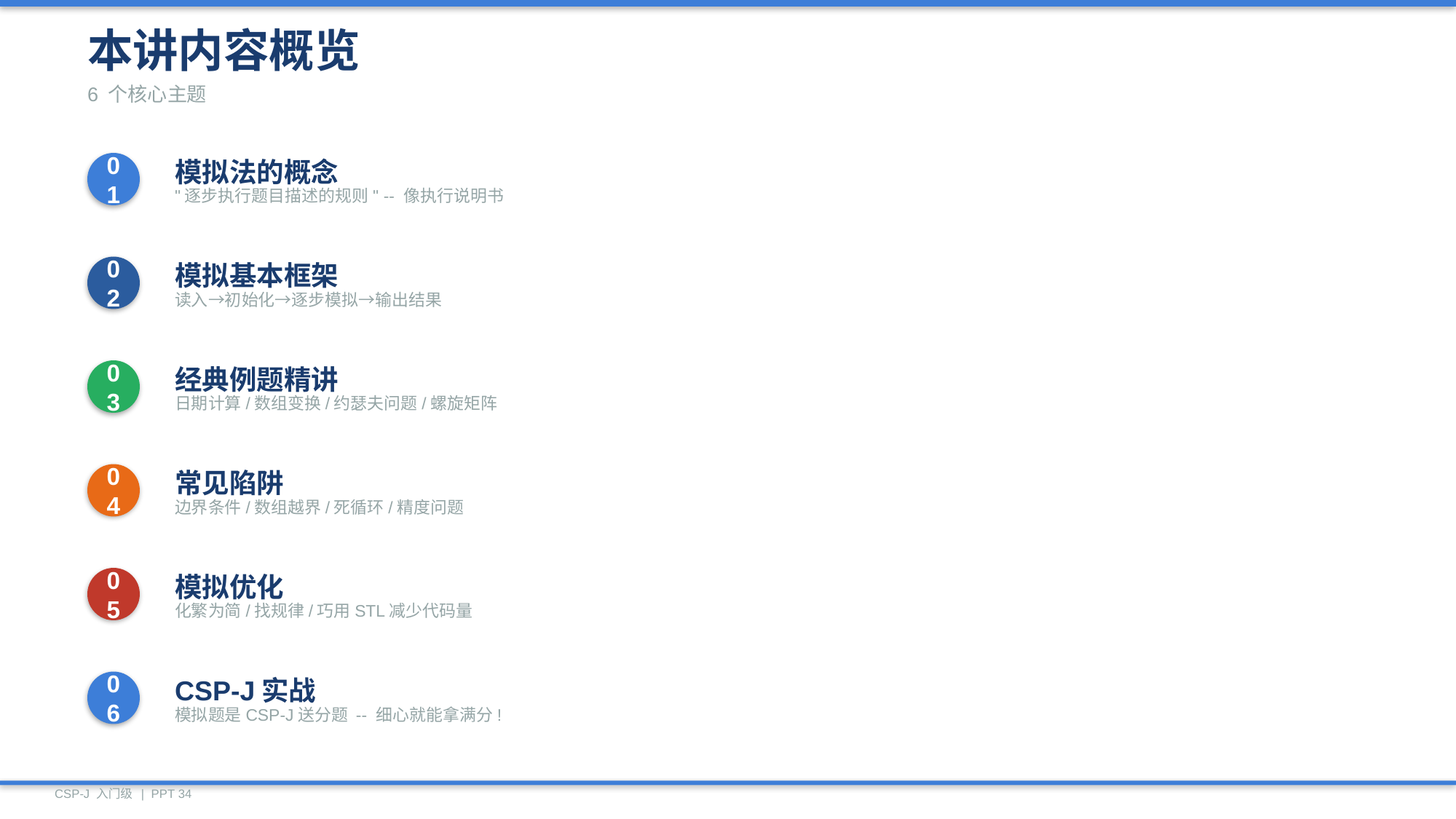

本讲内容概览
6 个核心主题
01
模拟法的概念
"逐步执行题目描述的规则" -- 像执行说明书
02
模拟基本框架
读入→初始化→逐步模拟→输出结果
03
经典例题精讲
日期计算/数组变换/约瑟夫问题/螺旋矩阵
04
常见陷阱
边界条件/数组越界/死循环/精度问题
05
模拟优化
化繁为简/找规律/巧用STL减少代码量
06
CSP-J实战
模拟题是CSP-J送分题 -- 细心就能拿满分!

CSP-J 入门级  |  PPT 34